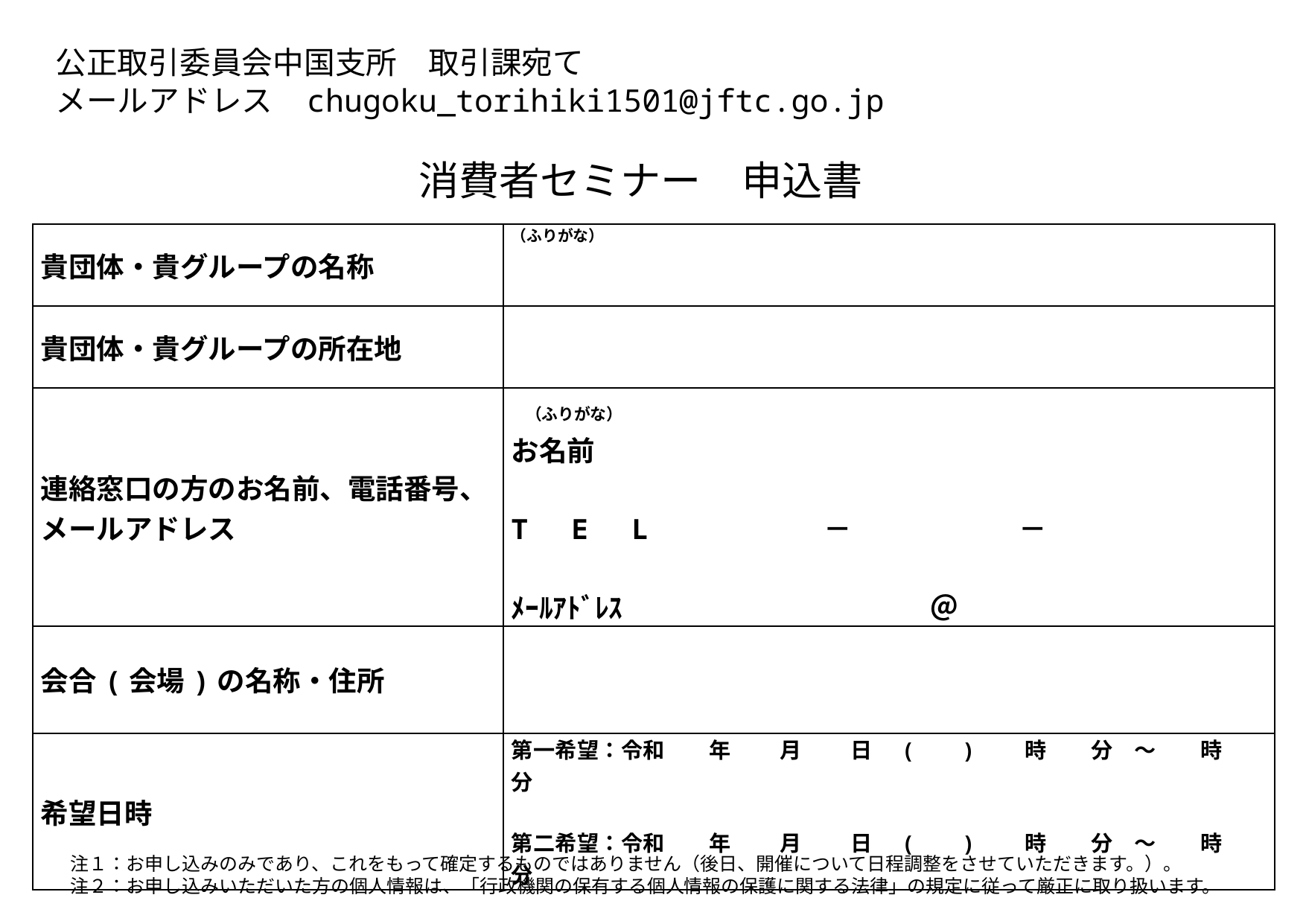

公正取引委員会中国支所　取引課宛て
メールアドレス	   chugoku_torihiki1501@jftc.go.jp

　　　　　　　　　消費者セミナー　申込書
| 貴団体・貴グループの名称 | （ふりがな） |
| --- | --- |
| 貴団体・貴グループの所在地 |  |
| 連絡窓口の方のお名前、電話番号、 メールアドレス | （ふりがな） お名前 T　E　L　　　　　　－　　　　　　－ ﾒｰﾙｱﾄﾞﾚｽ　　　　　　　　　　　＠ |
| 会合(会場)の名称・住所 |  |
| 希望日時 | 第一希望：令和　　年 　　月 　　日　( 　)　　時　　分　～　　時　　分 第二希望：令和　　年 　　月 　　日　( 　)　　時　　分　～　　時　　分 |
注１：お申し込みのみであり、これをもって確定するものではありません（後日、開催について日程調整をさせていただきます。）。
注２：お申し込みいただいた方の個人情報は、「行政機関の保有する個人情報の保護に関する法律」の規定に従って厳正に取り扱います。